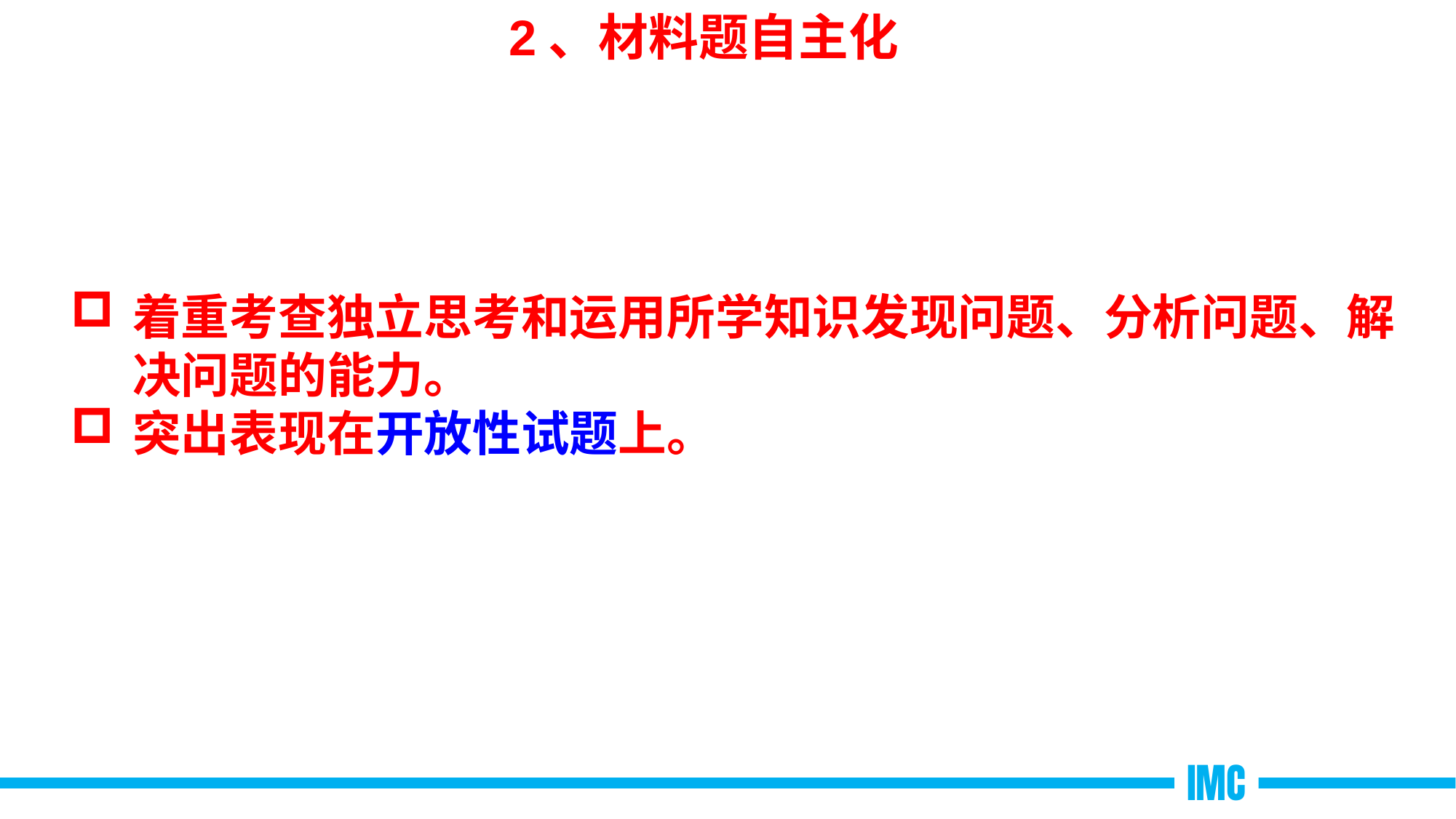

2、材料题自主化
着重考查独立思考和运用所学知识发现问题、分析问题、解决问题的能力。
突出表现在开放性试题上。